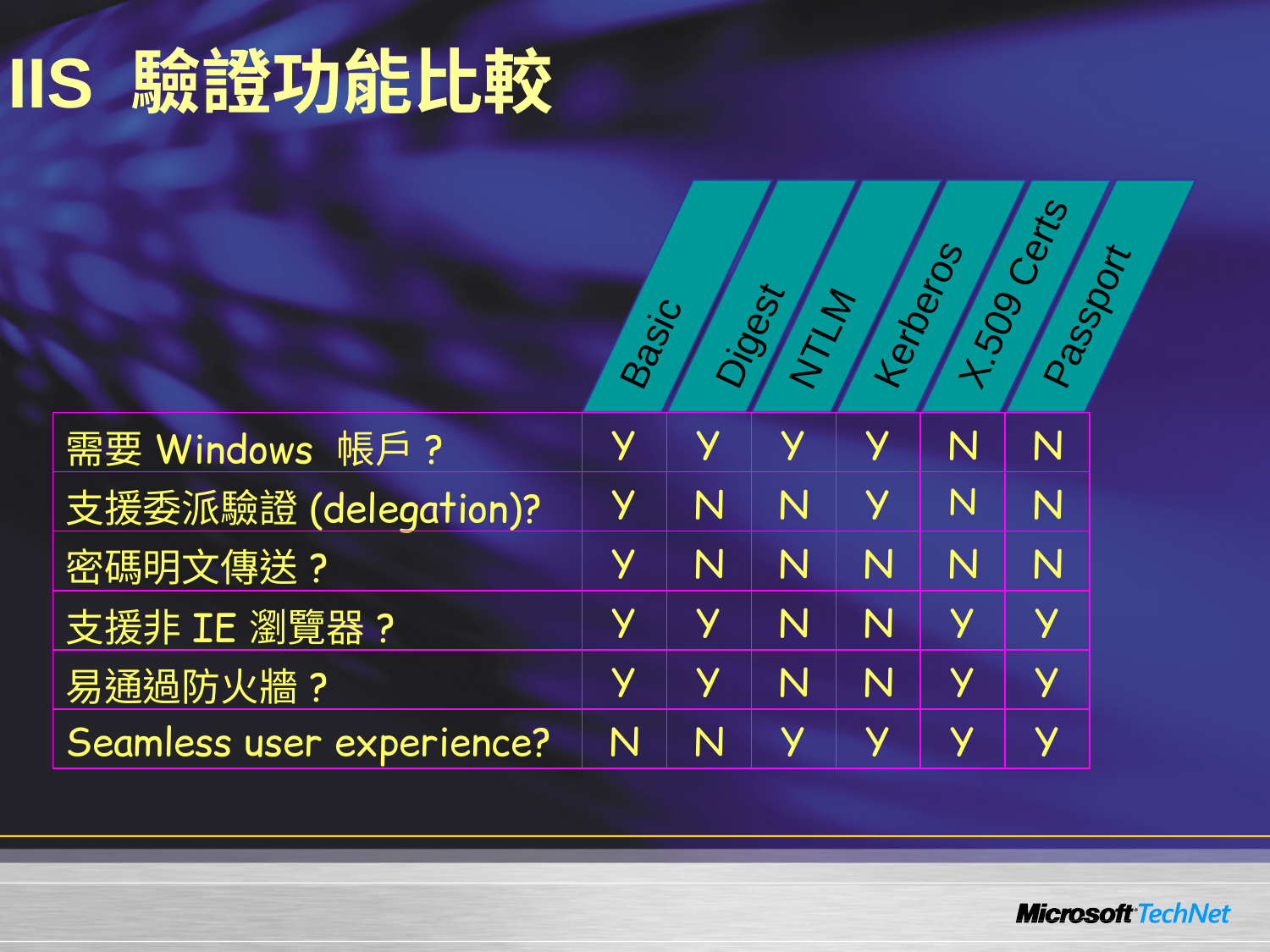

# IIS 驗證功能比較

X.509 Certs
Digest
Kerberos
Passport
Basic
NTLM
| 需要Windows 帳戶? | Y | Y | Y | Y | N | N |
| --- | --- | --- | --- | --- | --- | --- |
| 支援委派驗證(delegation)? | Y | N | N | Y | N | N |
| 密碼明文傳送? | Y | N | N | N | N | N |
| 支援非IE瀏覽器? | Y | Y | N | N | Y | Y |
| 易通過防火牆? | Y | Y | N | N | Y | Y |
| Seamless user experience? | N | N | Y | Y | Y | Y |